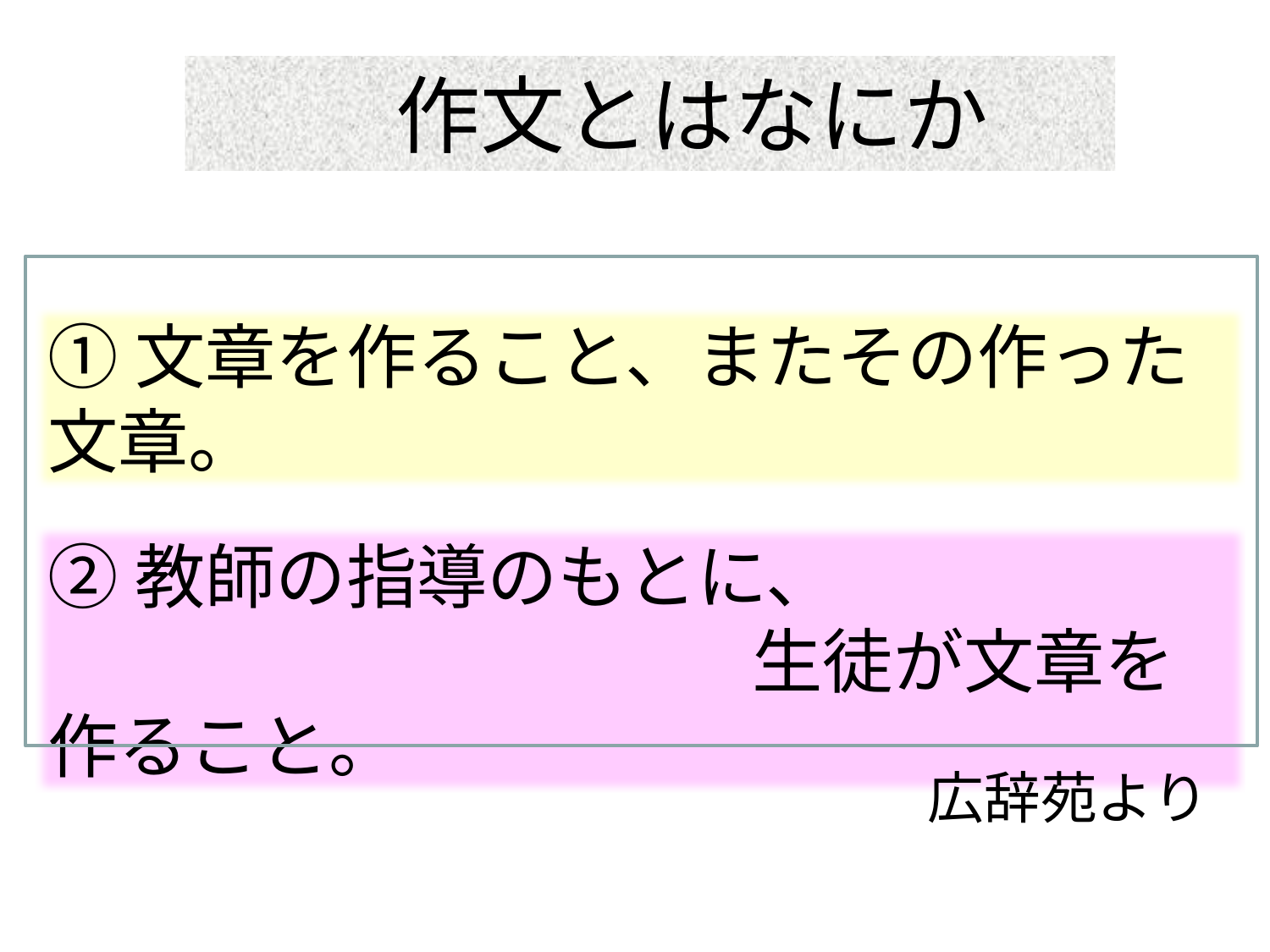

作文とはなにか

①文章を作ること、またその作った文章。
②教師の指導のもとに、
　　　　　　　　　　生徒が文章を作ること。
広辞苑より